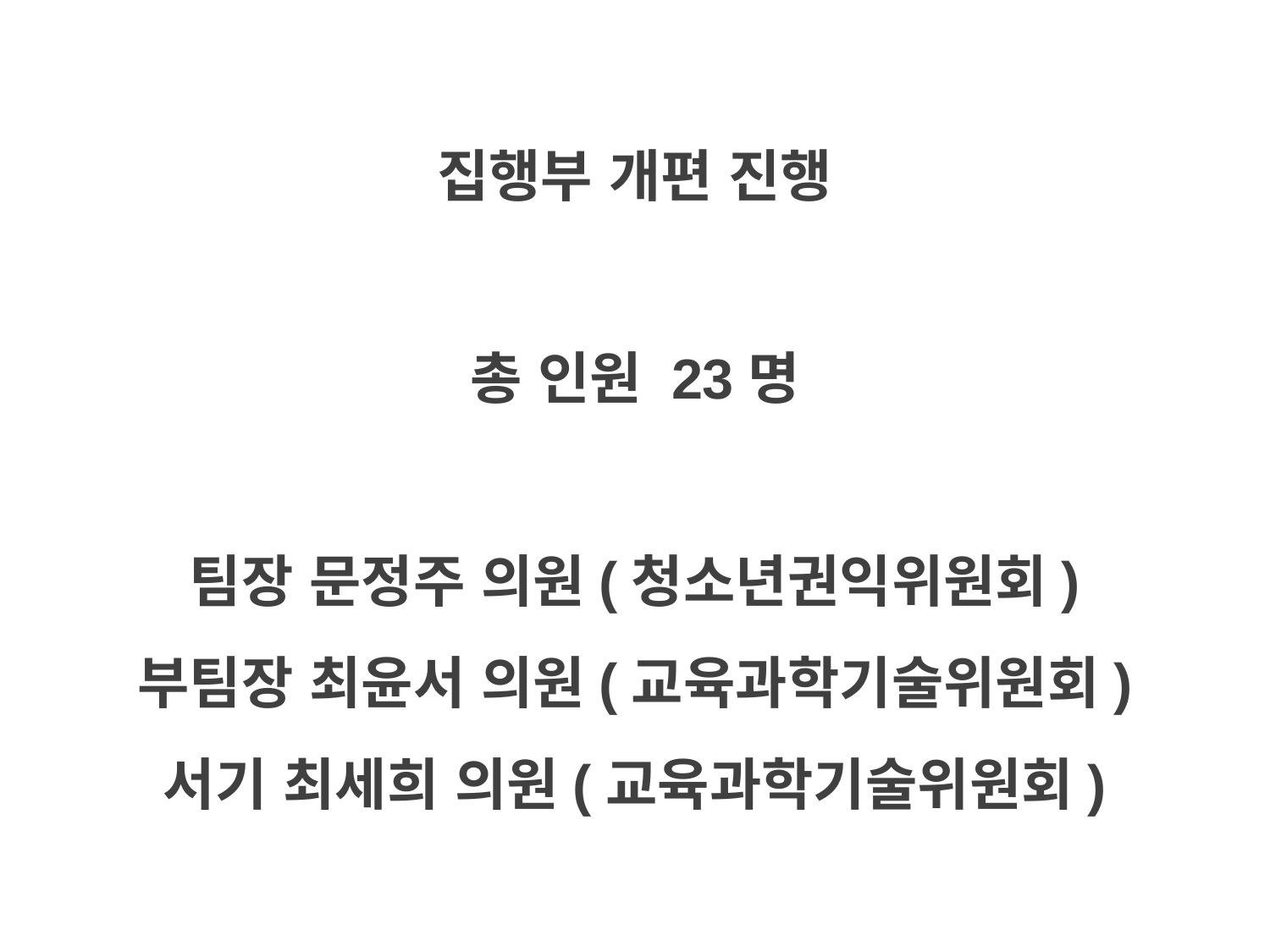

집행부 개편 진행

총 인원 23명

팀장 문정주 의원(청소년권익위원회)
부팀장 최윤서 의원(교육과학기술위원회)
서기 최세희 의원(교육과학기술위원회)